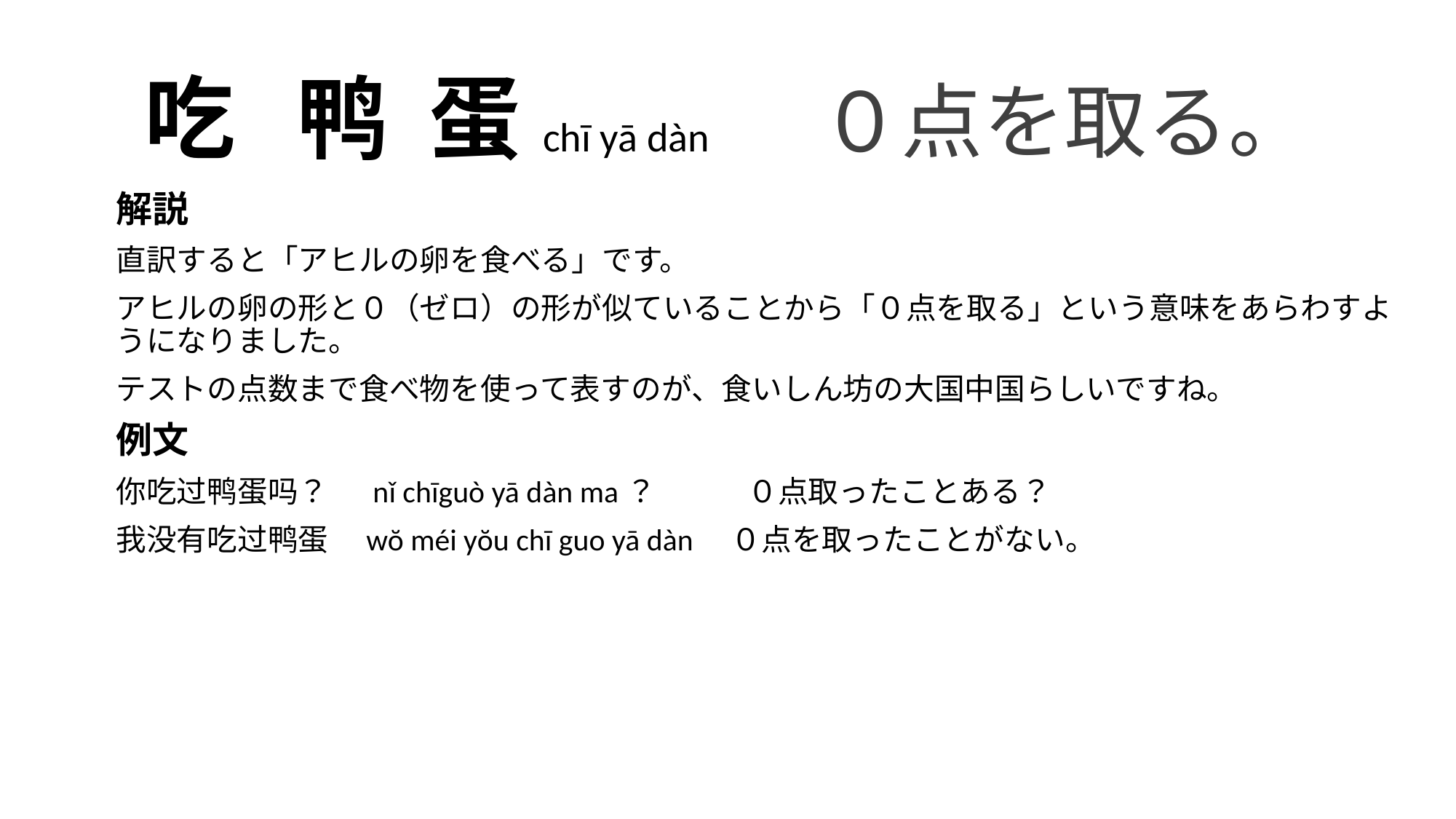

# 吃   鸭  蛋chī yā dàn 　０点を取る。
解説
直訳すると「アヒルの卵を食べる」です。
アヒルの卵の形と０（ゼロ）の形が似ていることから「０点を取る」という意味をあらわすようになりました。
テストの点数まで食べ物を使って表すのが、食いしん坊の大国中国らしいですね。
例文
你吃过鸭蛋吗？　 nǐ chīguò yā dàn ma？　　　０点取ったことある？
我没有吃过鸭蛋　wŏ méi yŏu chī guo yā dàn　０点を取ったことがない。